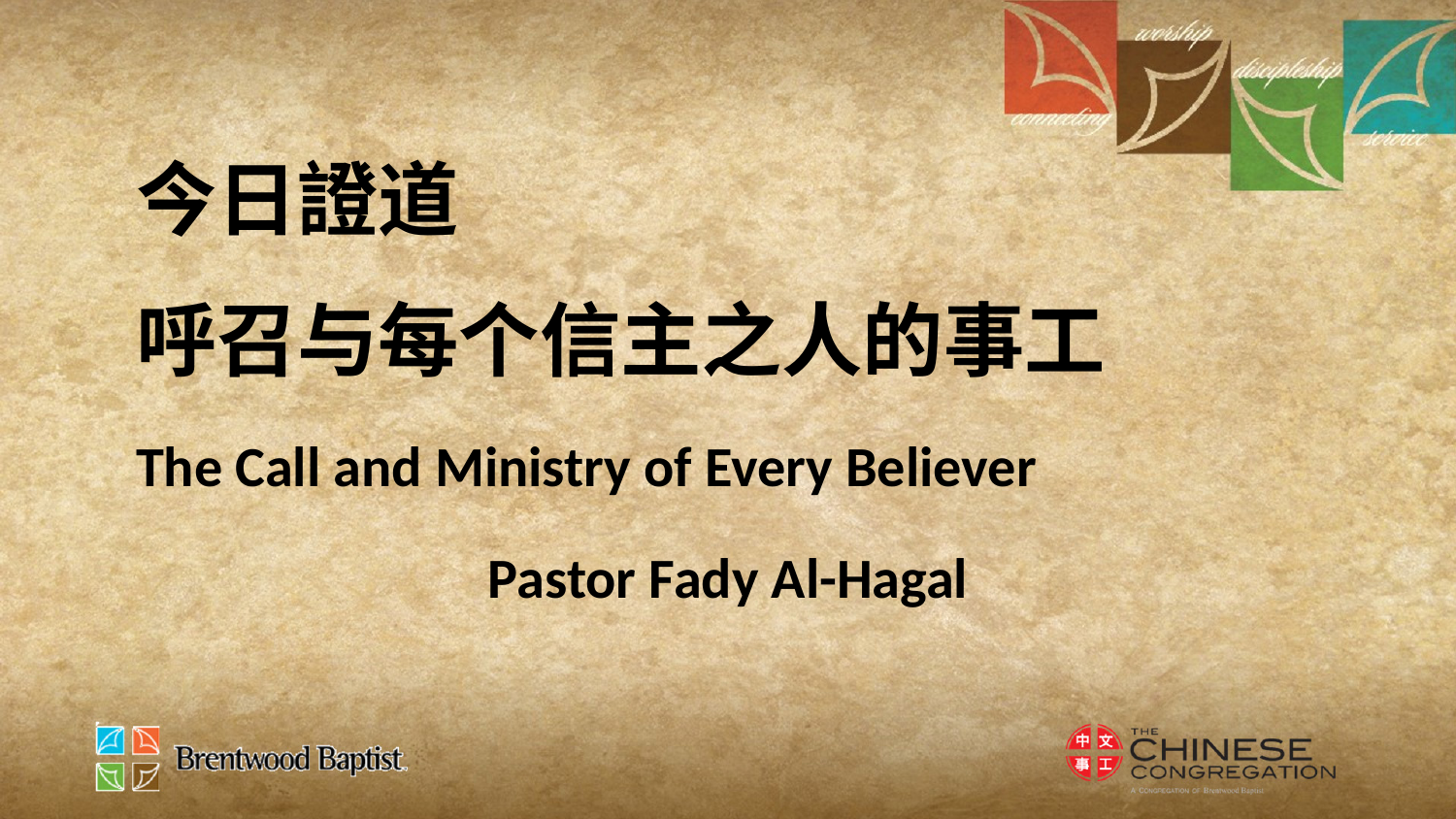

今日證道

呼召与每个信主之人的事工

The Call and Ministry of Every Believer

Pastor Fady Al-Hagal